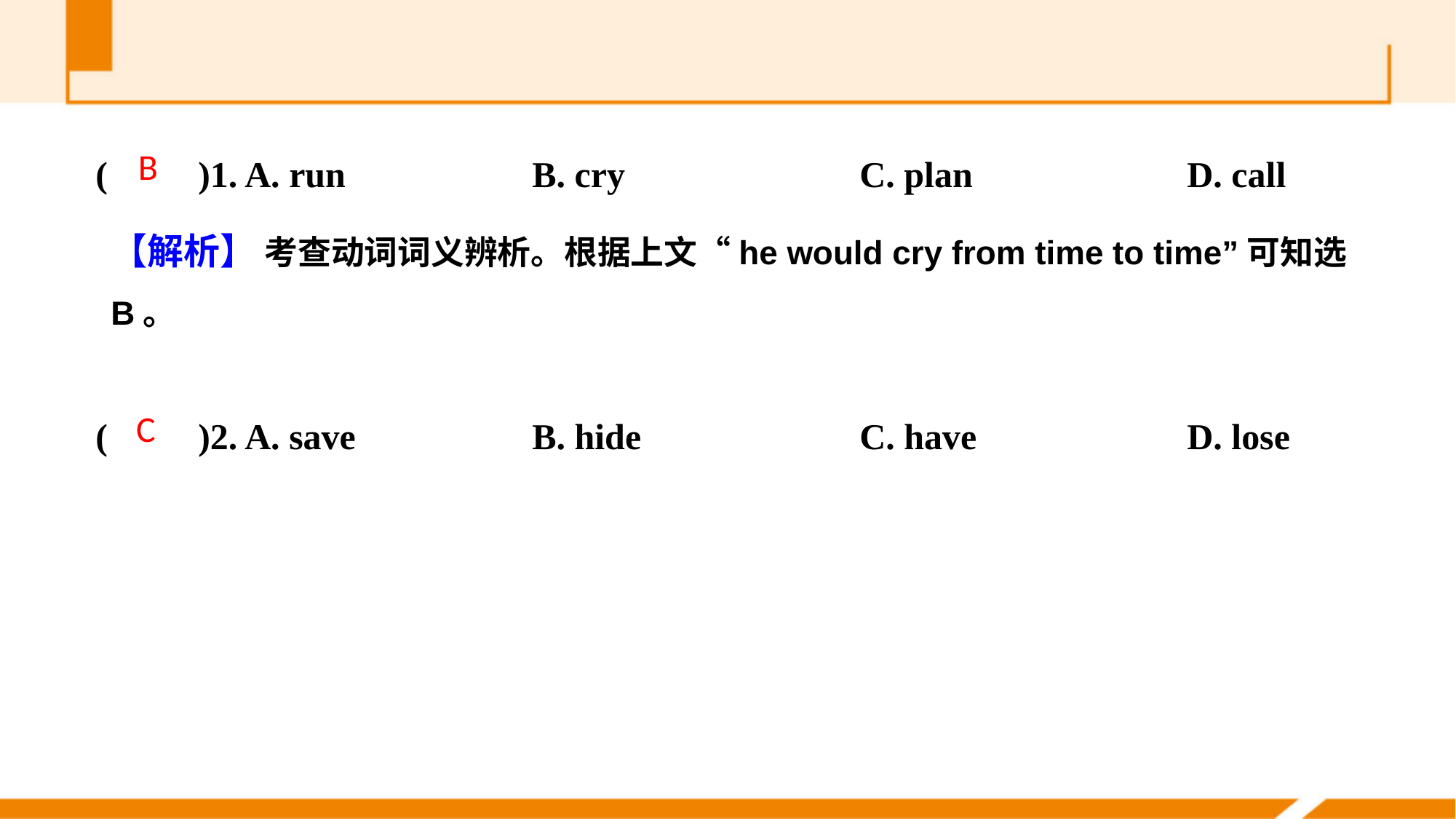

(　　)1. A. run  		B. cry  		C. plan  		D. call

(　　)2. A. save  		B. hide  		C. have  		D. lose
B
【解析】 考查动词词义辨析。根据上文“he would cry from time to time”可知选B。
C